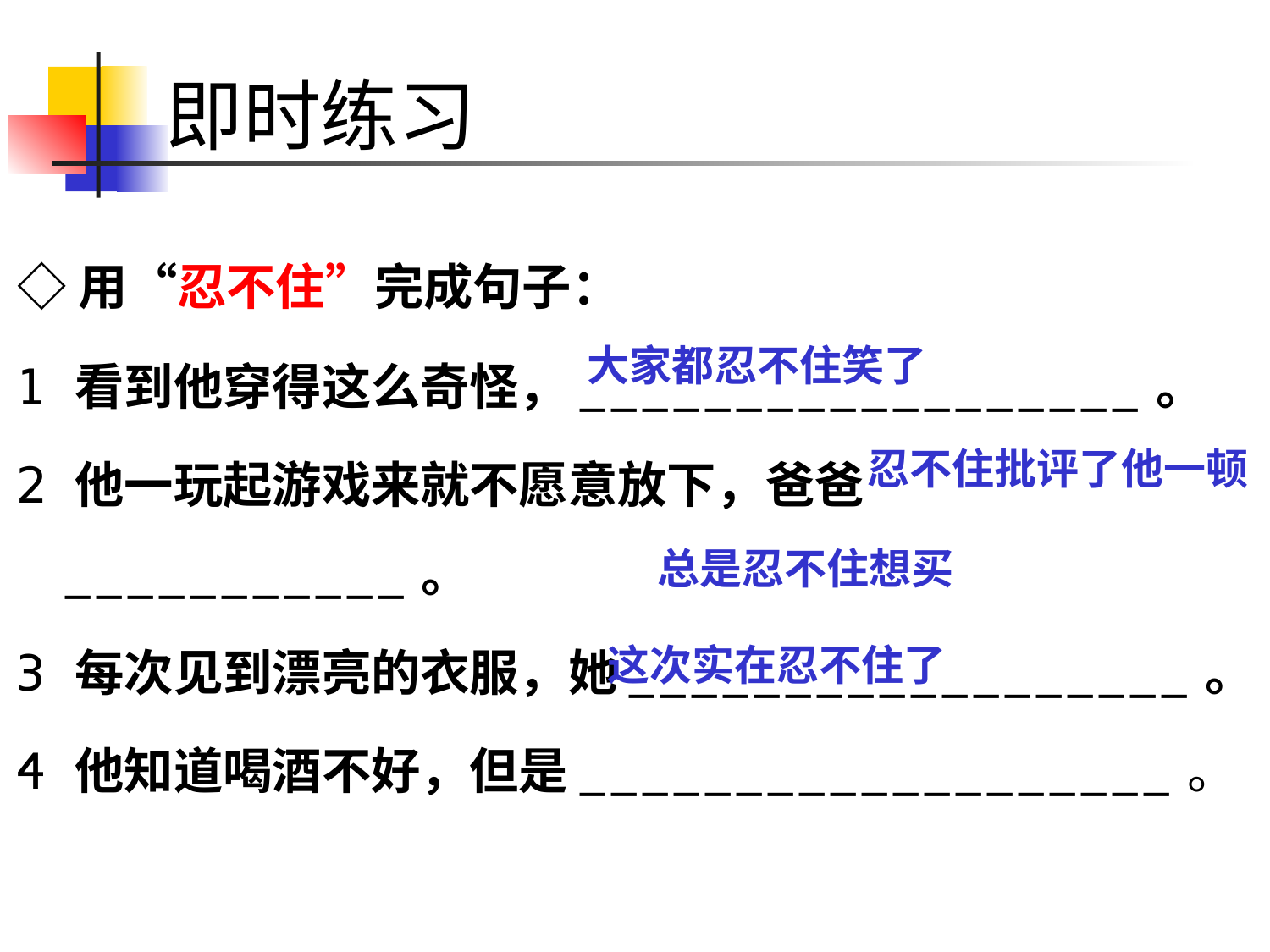

# 即时练习
◇用“忍不住”完成句子：
1 看到他穿得这么奇怪，__________________。
2 他一玩起游戏来就不愿意放下，爸爸___________。
3 每次见到漂亮的衣服，她__________________。
4 他知道喝酒不好，但是___________________。
大家都忍不住笑了
忍不住批评了他一顿
总是忍不住想买
这次实在忍不住了